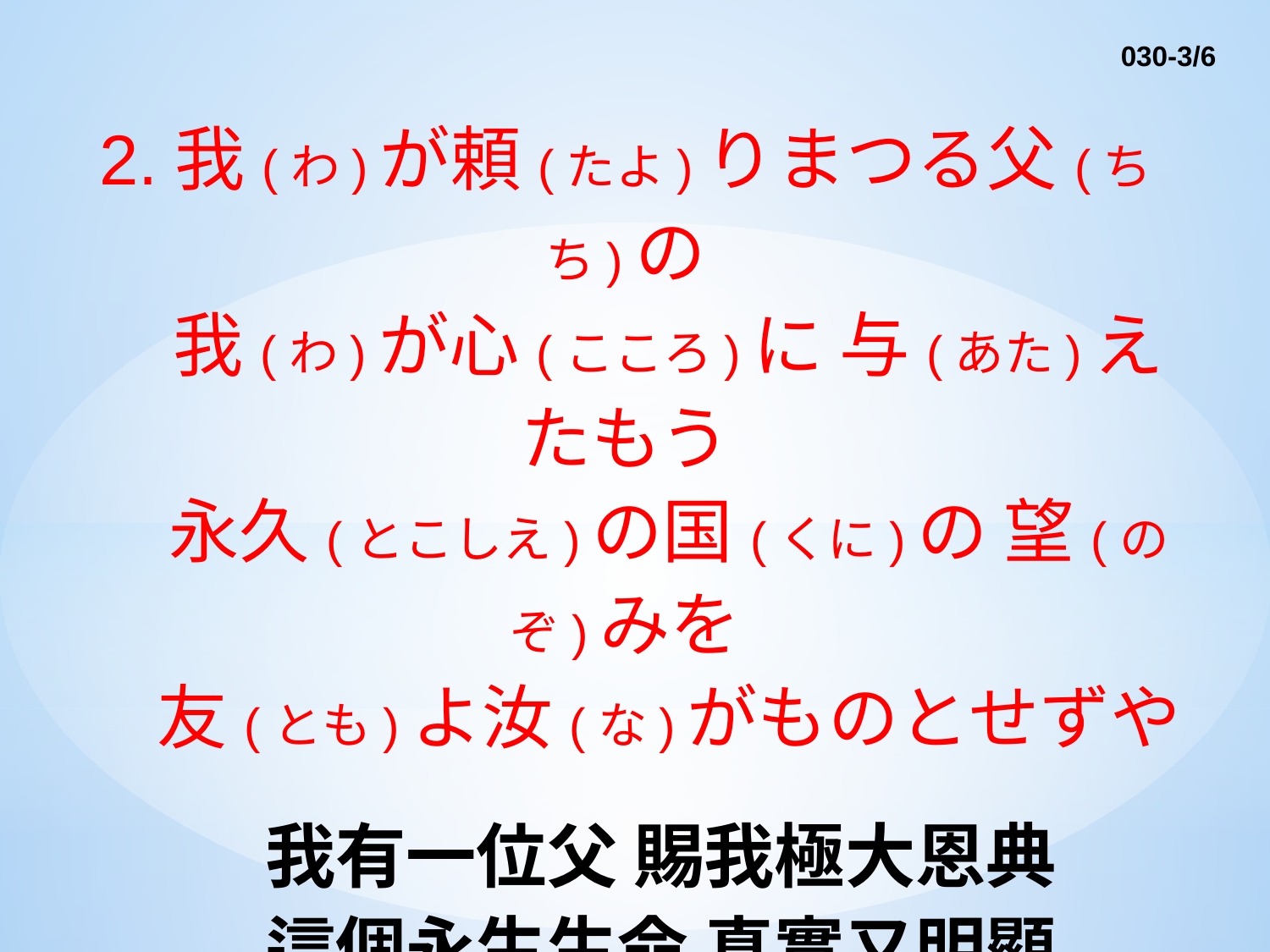

030-3/6
2.我(わ)が頼(たよ)りまつる父(ちち)の
　 我(わ)が心(こころ)に 与(あた)えたもう
　 永久(とこしえ)の国(くに)の 望(のぞ)みを
　 友(とも)よ汝(な)がものとせずや
　
　我有一位父 賜我極大恩典
　這個永生生命 真實又明顯
　不久祂要召我 在天與祂相見
　願祂聽我求 也帶你去拜見